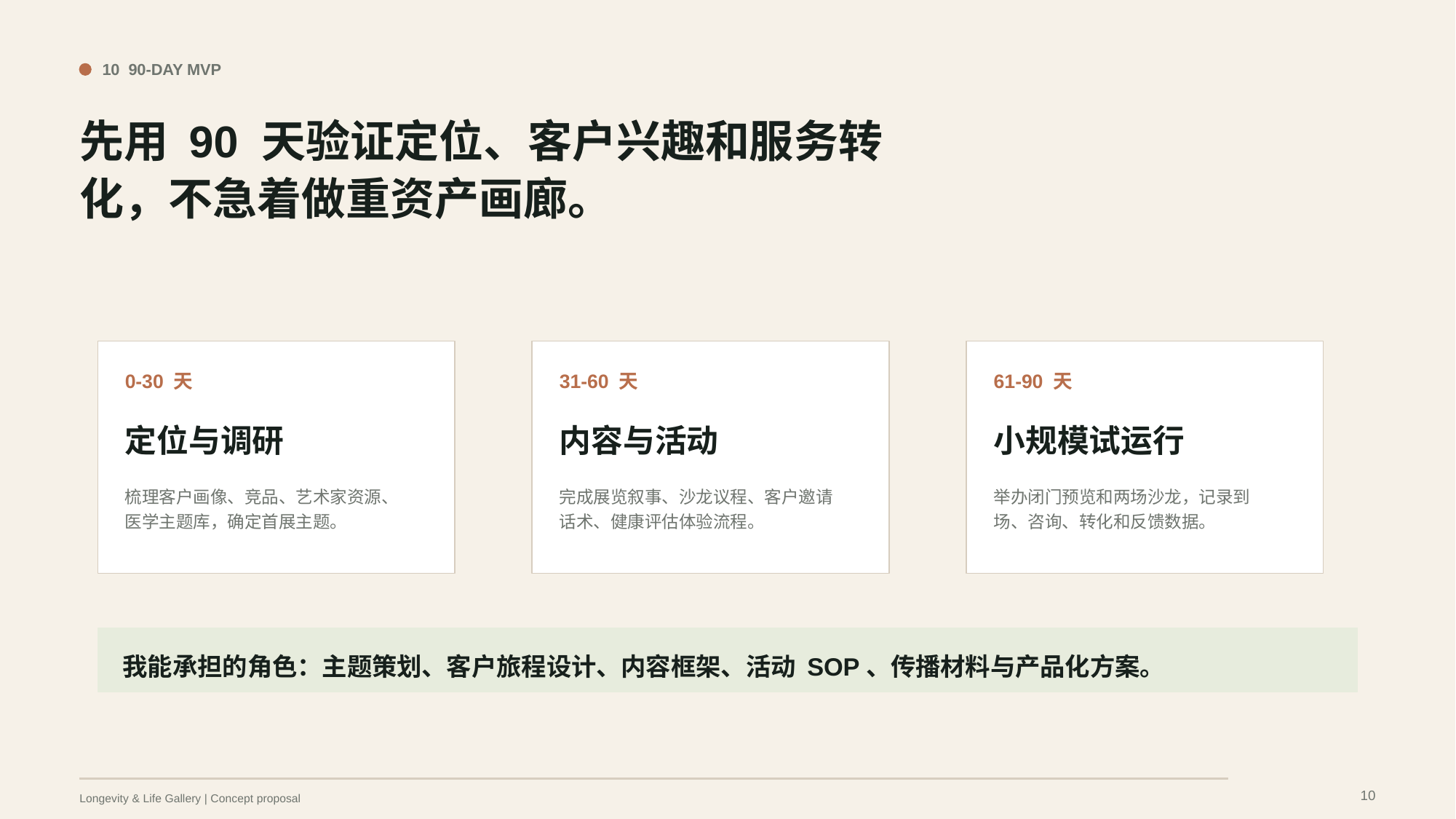

10  90-DAY MVP

先用 90 天验证定位、客户兴趣和服务转化，不急着做重资产画廊。

0-30 天
31-60 天
61-90 天
定位与调研
内容与活动
小规模试运行
梳理客户画像、竞品、艺术家资源、医学主题库，确定首展主题。
完成展览叙事、沙龙议程、客户邀请话术、健康评估体验流程。
举办闭门预览和两场沙龙，记录到场、咨询、转化和反馈数据。

我能承担的角色：主题策划、客户旅程设计、内容框架、活动 SOP、传播材料与产品化方案。

10
Longevity & Life Gallery | Concept proposal